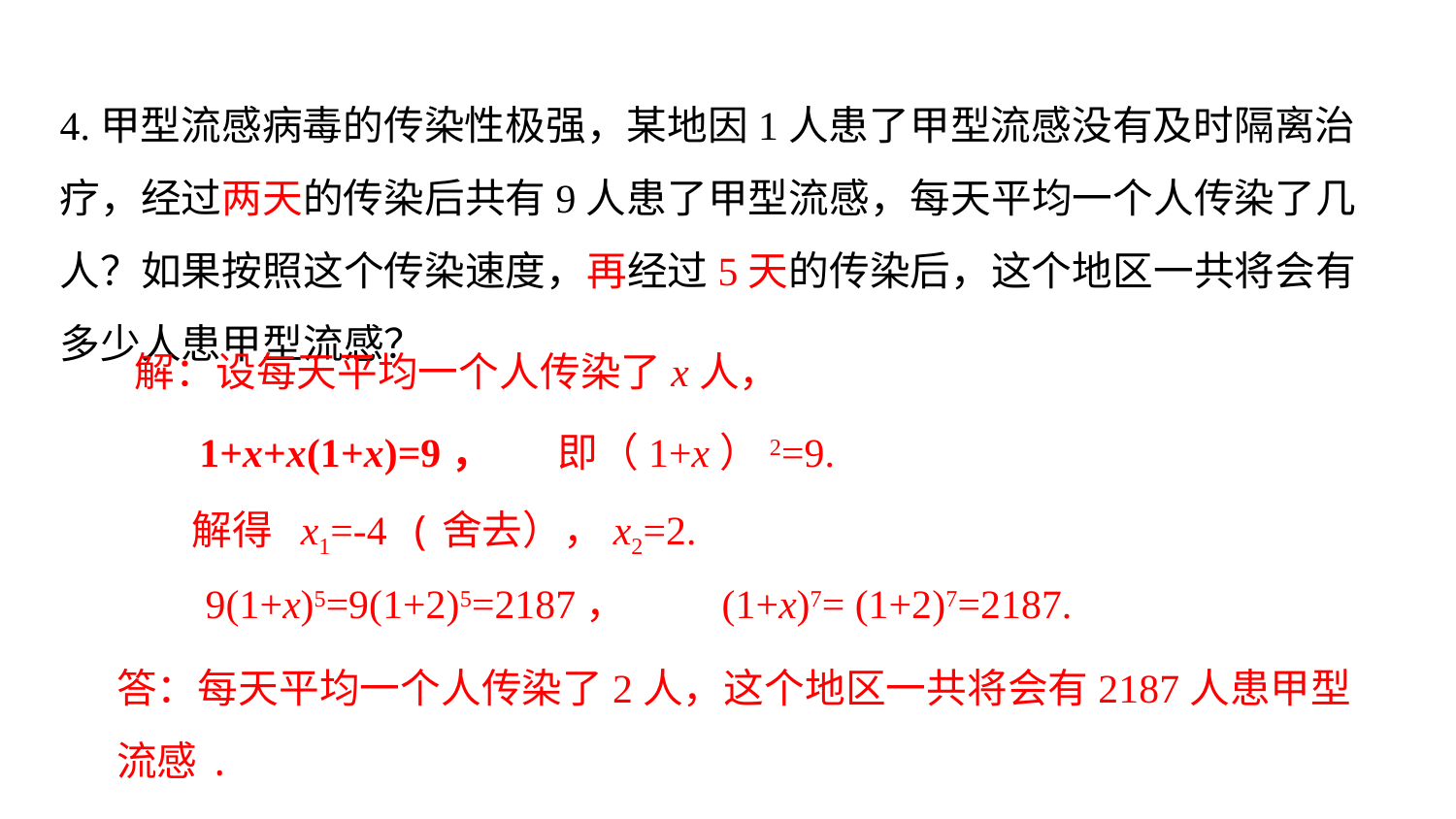

4.甲型流感病毒的传染性极强，某地因1人患了甲型流感没有及时隔离治疗，经过两天的传染后共有9人患了甲型流感，每天平均一个人传染了几人？如果按照这个传染速度，再经过5天的传染后，这个地区一共将会有多少人患甲型流感？
解：设每天平均一个人传染了x人，
1+x+x(1+x)=9，
即（1+x）2=9.
解得  x1=-4  (舍去），x2=2.
9(1+x)5=9(1+2)5=2187，
(1+x)7= (1+2)7=2187.
答：每天平均一个人传染了2人，这个地区一共将会有2187人患甲型流感.